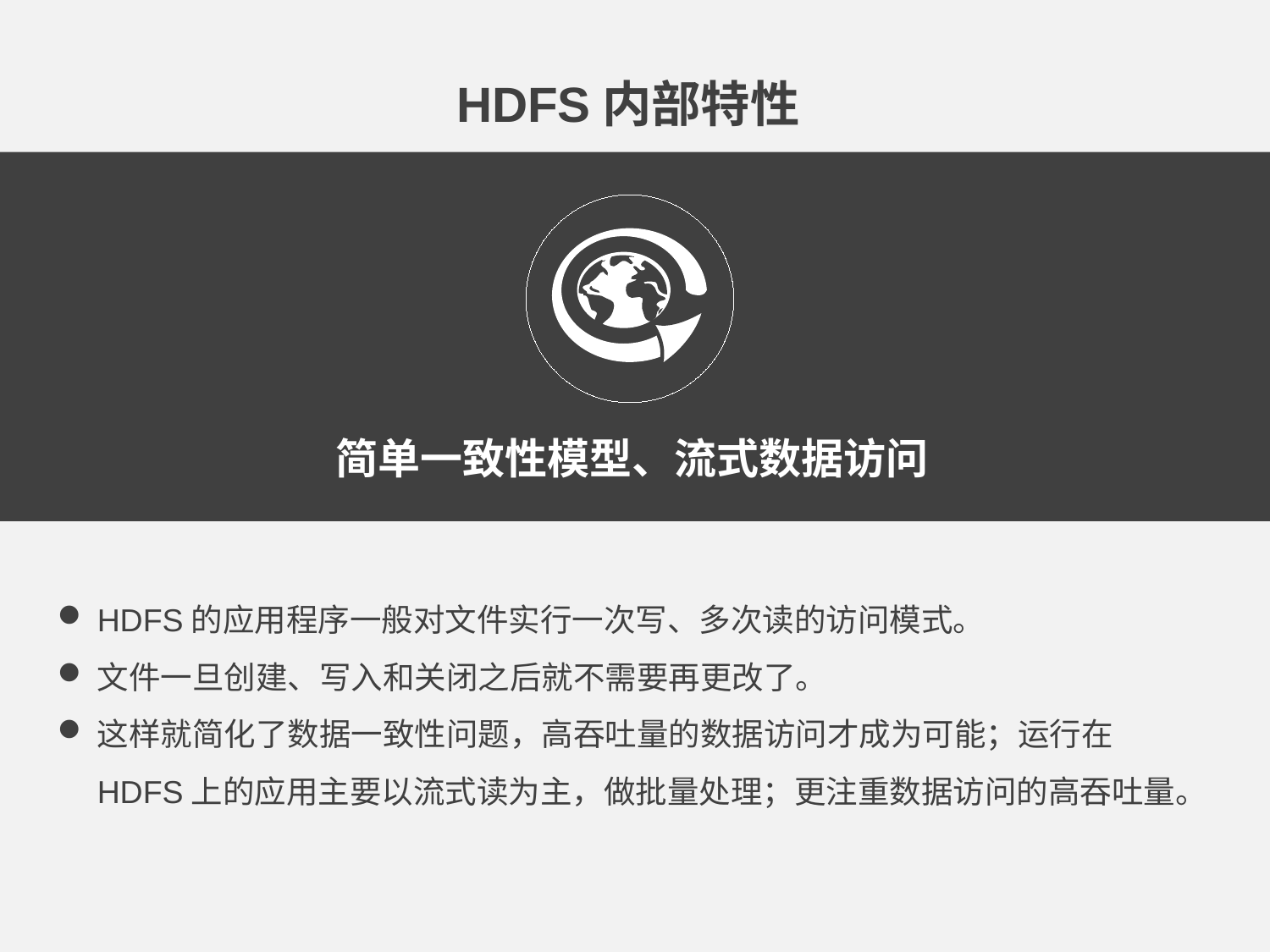

HDFS内部特性

简单一致性模型、流式数据访问
HDFS的应用程序一般对文件实行一次写、多次读的访问模式。
文件一旦创建、写入和关闭之后就不需要再更改了。
这样就简化了数据一致性问题，高吞吐量的数据访问才成为可能；运行在HDFS上的应用主要以流式读为主，做批量处理；更注重数据访问的高吞吐量。